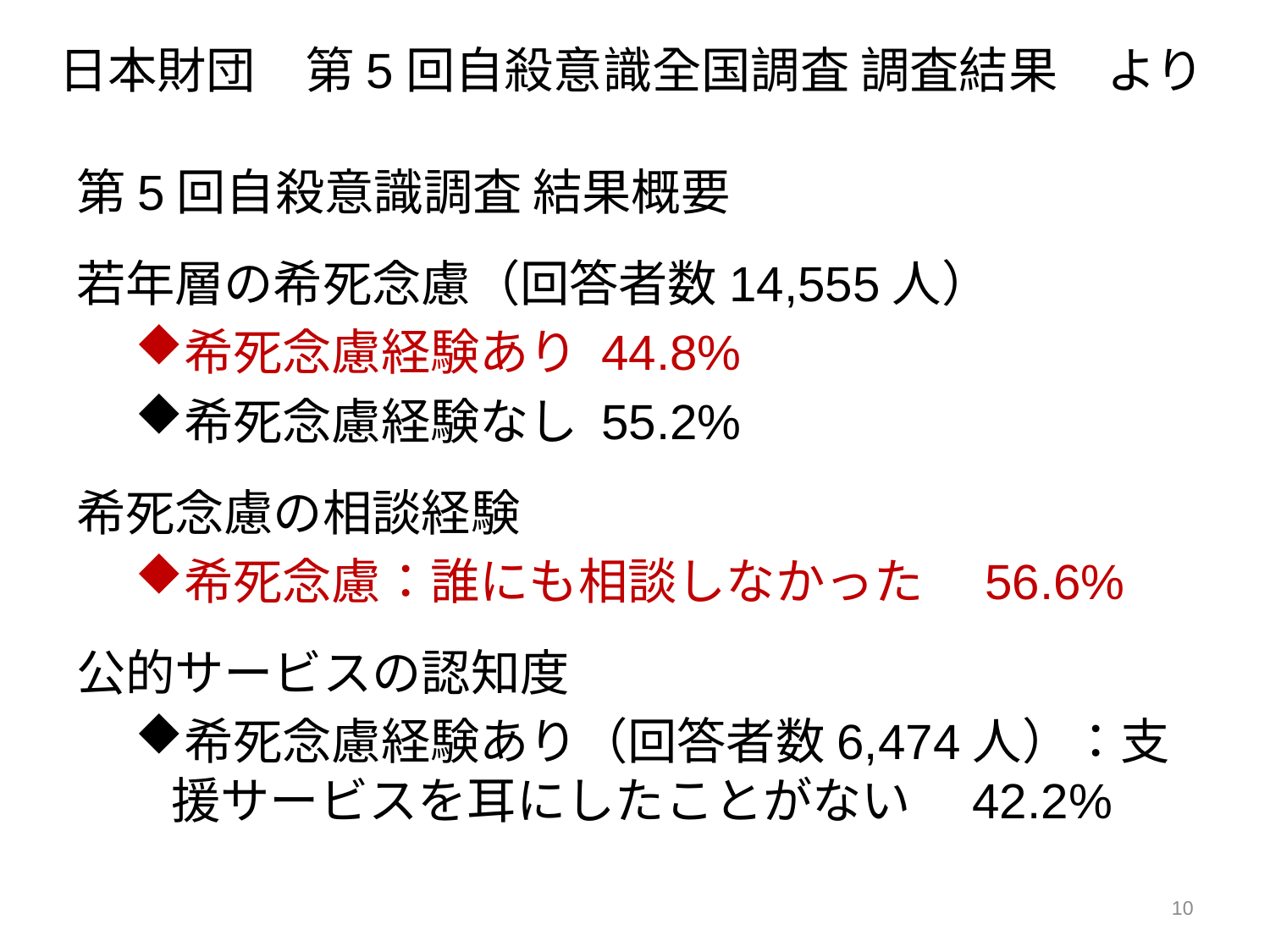

# 日本財団　第5回自殺意識全国調査 調査結果　より
第5回自殺意識調査 結果概要
若年層の希死念慮（回答者数14,555人）
希死念慮経験あり 44.8%
希死念慮経験なし 55.2%
希死念慮の相談経験
希死念慮：誰にも相談しなかった　56.6%
公的サービスの認知度
希死念慮経験あり（回答者数6,474人）：支援サービスを耳にしたことがない　42.2%
10